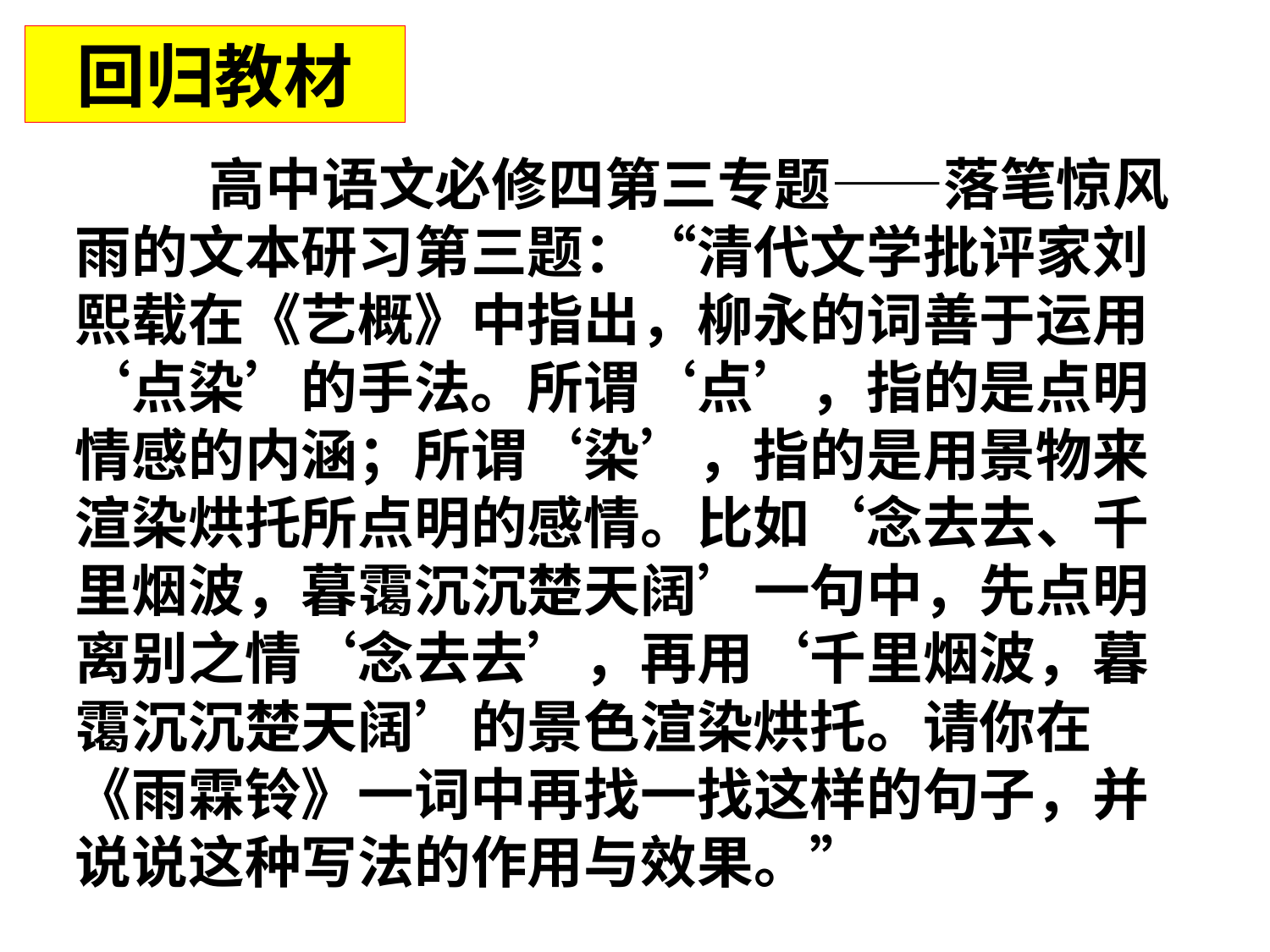

# 回归教材
             高中语文必修四第三专题——落笔惊风雨的文本研习第三题：“清代文学批评家刘熙载在《艺概》中指出，柳永的词善于运用‘点染’的手法。所谓‘点’，指的是点明情感的内涵；所谓‘染’，指的是用景物来渲染烘托所点明的感情。比如‘念去去、千里烟波，暮霭沉沉楚天阔’一句中，先点明离别之情‘念去去’，再用‘千里烟波，暮霭沉沉楚天阔’的景色渲染烘托。请你在《雨霖铃》一词中再找一找这样的句子，并说说这种写法的作用与效果。”